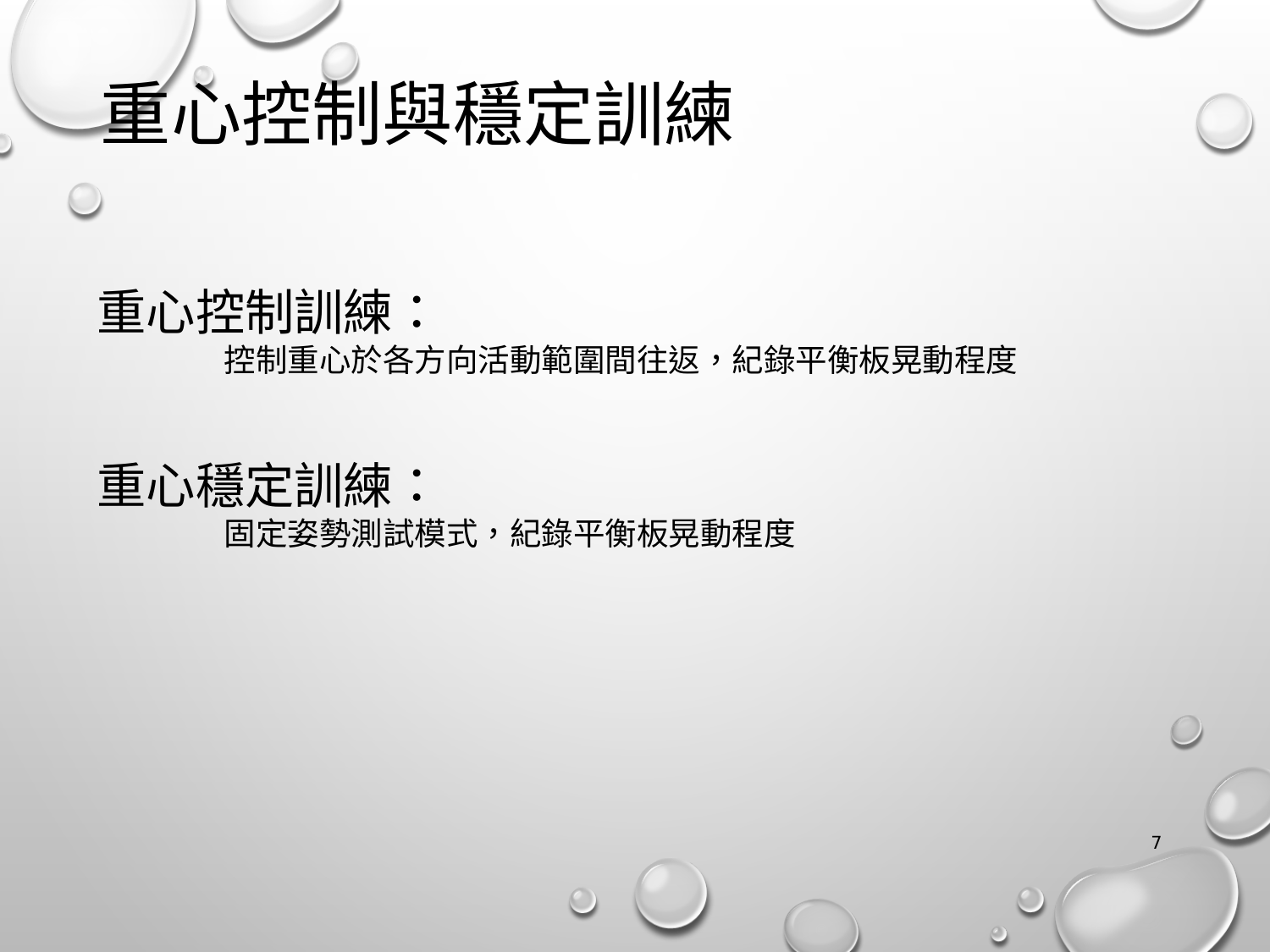

重心控制與穩定訓練
重心控制訓練：
	控制重心於各方向活動範圍間往返，紀錄平衡板晃動程度

重心穩定訓練：
	固定姿勢測試模式，紀錄平衡板晃動程度
7